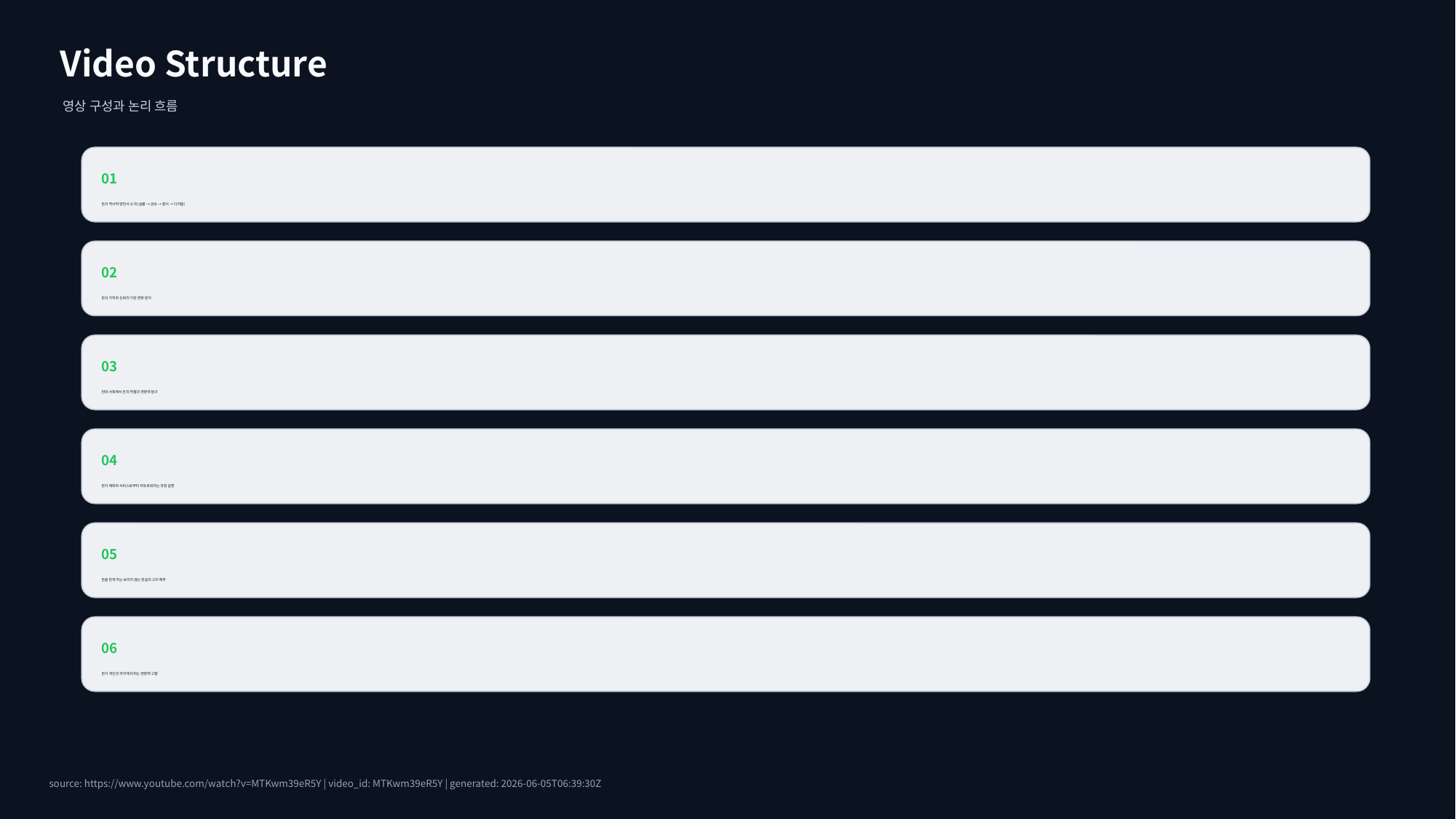

Video Structure
영상 구성과 논리 흐름

01
돈의 역사적 변천사 소개 (실물 → 금속 → 종이 → 디지털)

02
돈의 가치와 신뢰의 기반 변화 분석

03
현대 사회에서 돈의 역할과 영향력 탐구

04
돈이 재화와 서비스로부터 자유로워지는 과정 설명

05
돈을 믿게 하는 보이지 않는 믿음의 고리 해부

06
돈이 개인과 국가에 미치는 영향력 고찰
source: https://www.youtube.com/watch?v=MTKwm39eR5Y | video_id: MTKwm39eR5Y | generated: 2026-06-05T06:39:30Z